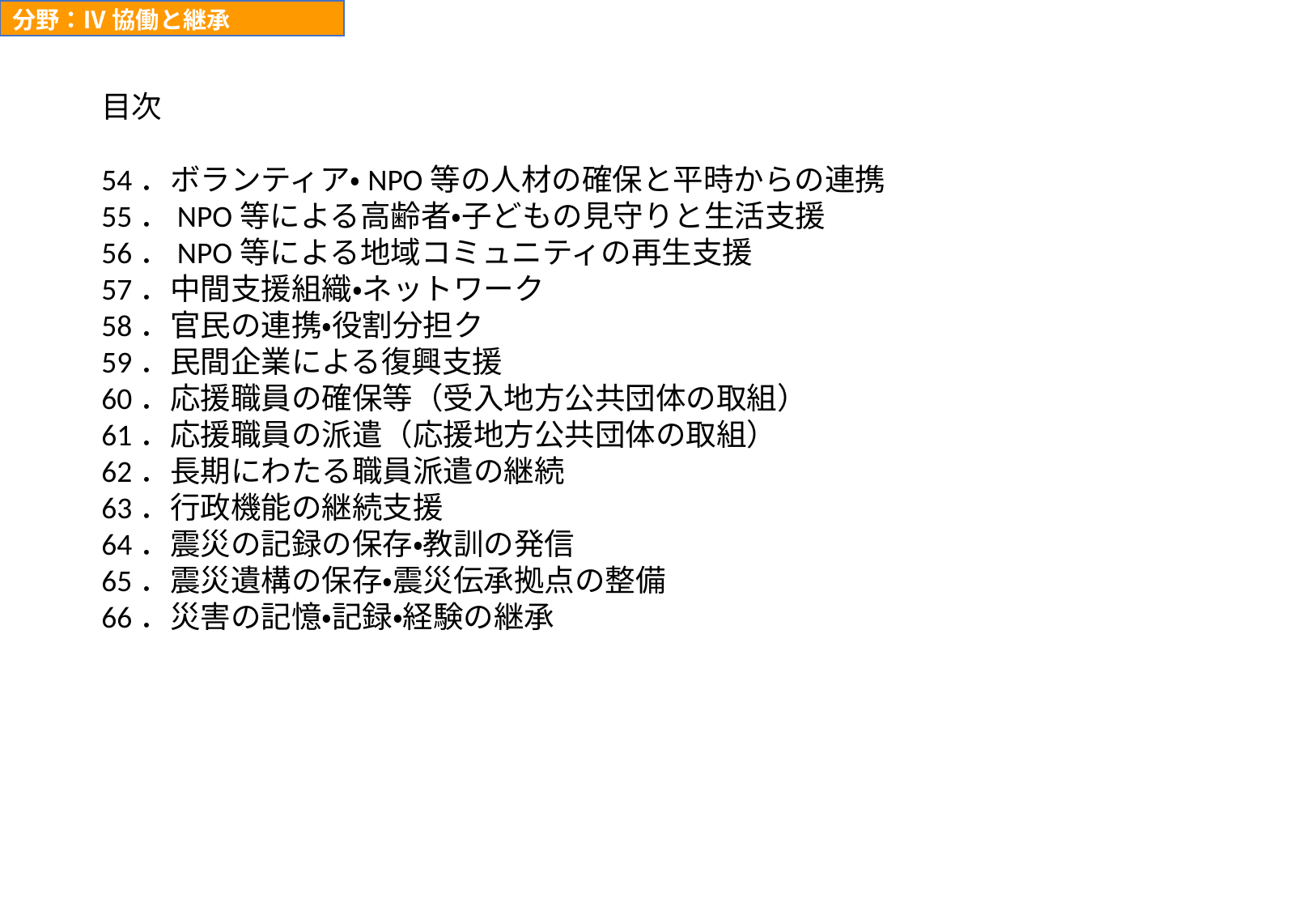

分野：Ⅳ 協働と継承
目次

54．ボランティア・NPO等の人材の確保と平時からの連携
55．NPO等による高齢者・子どもの見守りと生活支援
56．NPO等による地域コミュニティの再生支援
57．中間支援組織・ネットワーク
58．官民の連携・役割分担ク
59．民間企業による復興支援
60．応援職員の確保等（受入地方公共団体の取組）
61．応援職員の派遣（応援地方公共団体の取組）
62．長期にわたる職員派遣の継続
63．行政機能の継続支援
64．震災の記録の保存・教訓の発信
65．震災遺構の保存・震災伝承拠点の整備
66．災害の記憶・記録・経験の継承